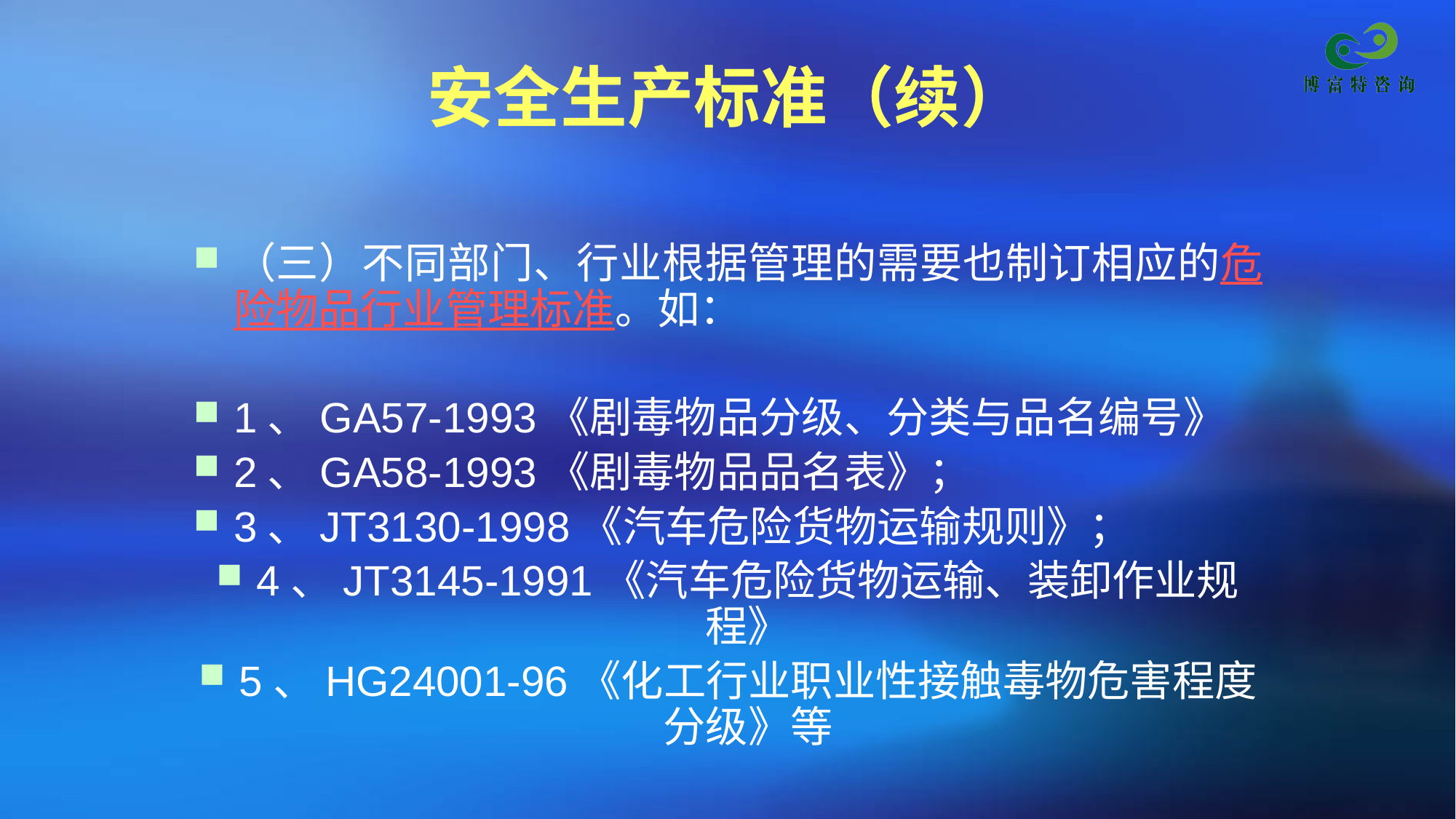

# 安全生产标准（续）
（三）不同部门、行业根据管理的需要也制订相应的危险物品行业管理标准。如：

1、GA57-1993《剧毒物品分级、分类与品名编号》
2、GA58-1993《剧毒物品品名表》；
3、JT3130-1998《汽车危险货物运输规则》；
4、JT3145-1991《汽车危险货物运输、装卸作业规程》
5、HG24001-96《化工行业职业性接触毒物危害程度分级》等